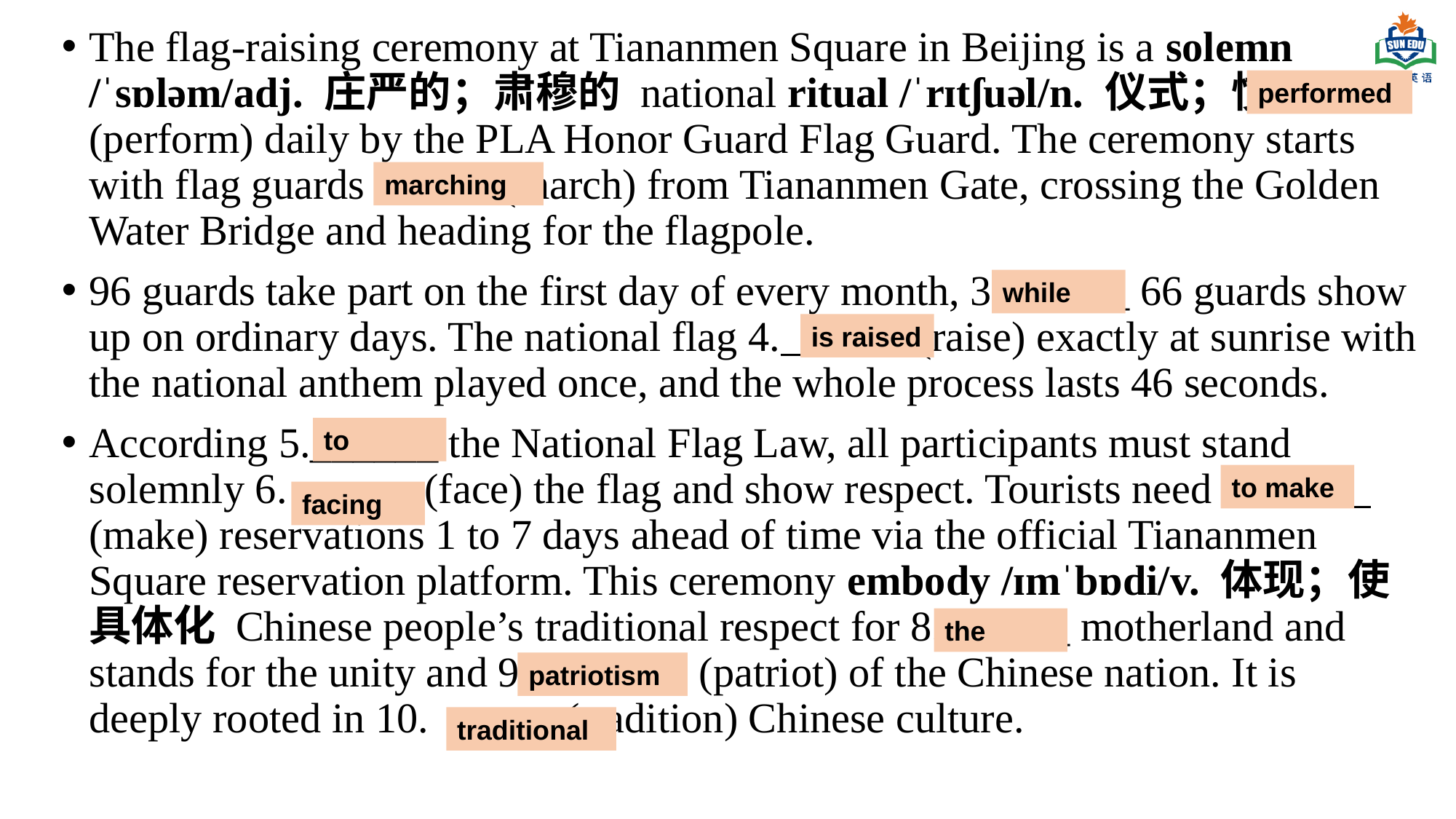

The flag-raising ceremony at Tiananmen Square in Beijing is a solemn /ˈsɒləm/adj. 庄严的；肃穆的 national ritual /ˈrɪtʃuəl/n. 仪式；惯例 1.   (perform) daily by the PLA Honor Guard Flag Guard. The ceremony starts with flag guards 2.         (march) from Tiananmen Gate, crossing the Golden Water Bridge and heading for the flagpole.
96 guards take part on the first day of every month, 3.______ 66 guards show up on ordinary days. The national flag 4.             (raise) exactly at sunrise with the national anthem played once, and the whole process lasts 46 seconds.
According 5.______ the National Flag Law, all participants must stand solemnly 6.             (face) the flag and show respect. Tourists need 7              (make) reservations 1 to 7 days ahead of time via the official Tiananmen Square reservation platform. This ceremony embody /ɪmˈbɒdi/v. 体现；使具体化 Chinese people’s traditional respect for 8.______ motherland and stands for the unity and 9                 (patriot) of the Chinese nation. It is deeply rooted in 10.             (tradition) Chinese culture.

performed
marching
while
is raised
to
to make
facing
the
patriotism
traditional